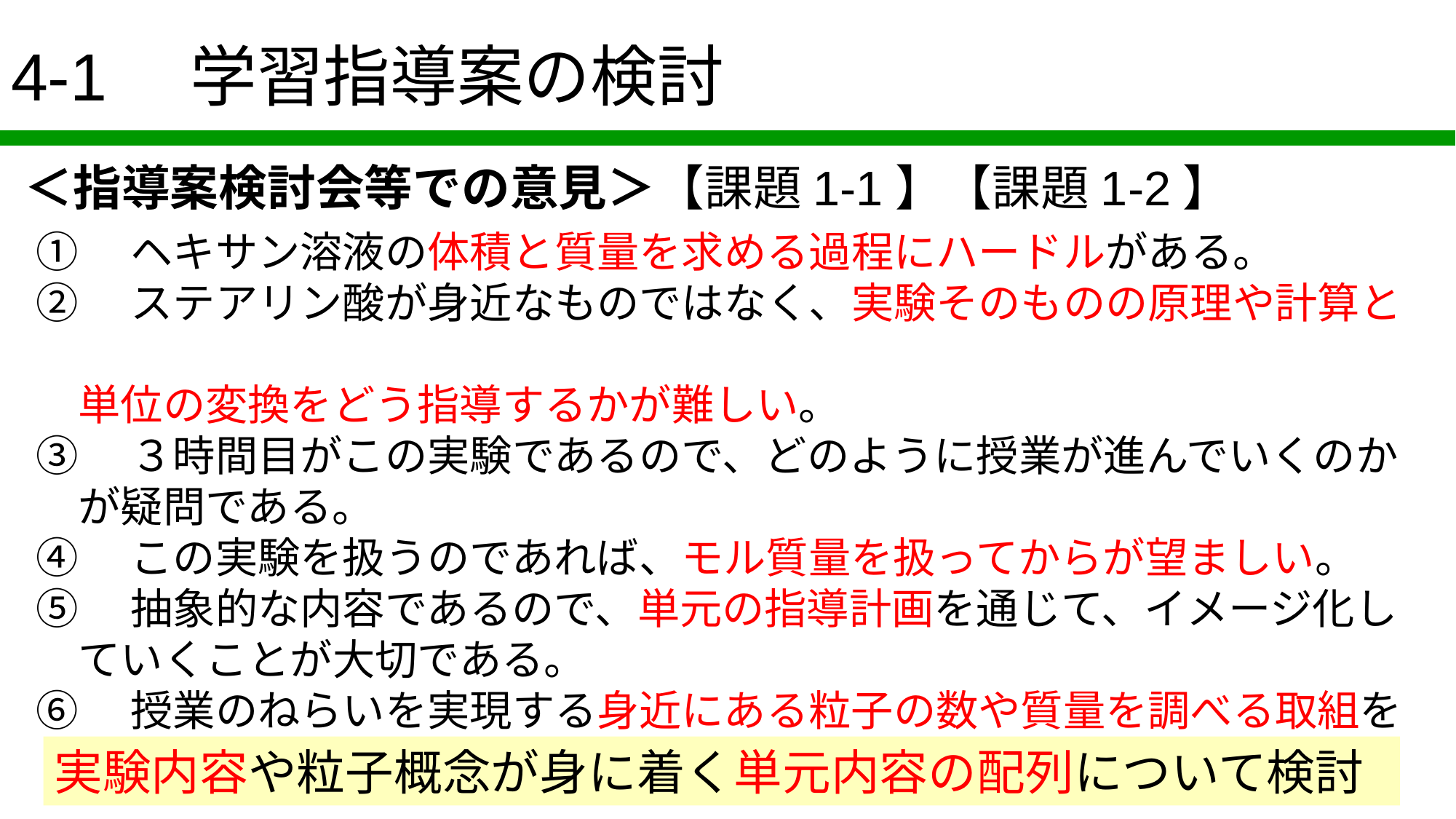

# 4-1　学習指導案の検討
＜指導案検討会等での意見＞【課題1-1】【課題1-2】
①　ヘキサン溶液の体積と質量を求める過程にハードルがある。
②　ステアリン酸が身近なものではなく、実験そのものの原理や計算と
　単位の変換をどう指導するかが難しい。
③　３時間目がこの実験であるので、どのように授業が進んでいくのか
　が疑問である。
④　この実験を扱うのであれば、モル質量を扱ってからが望ましい。
⑤　抽象的な内容であるので、単元の指導計画を通じて、イメージ化し
　ていくことが大切である。
⑥　授業のねらいを実現する身近にある粒子の数や質量を調べる取組を
　考えるのも１つの方法である。
実験内容や粒子概念が身に着く単元内容の配列について検討